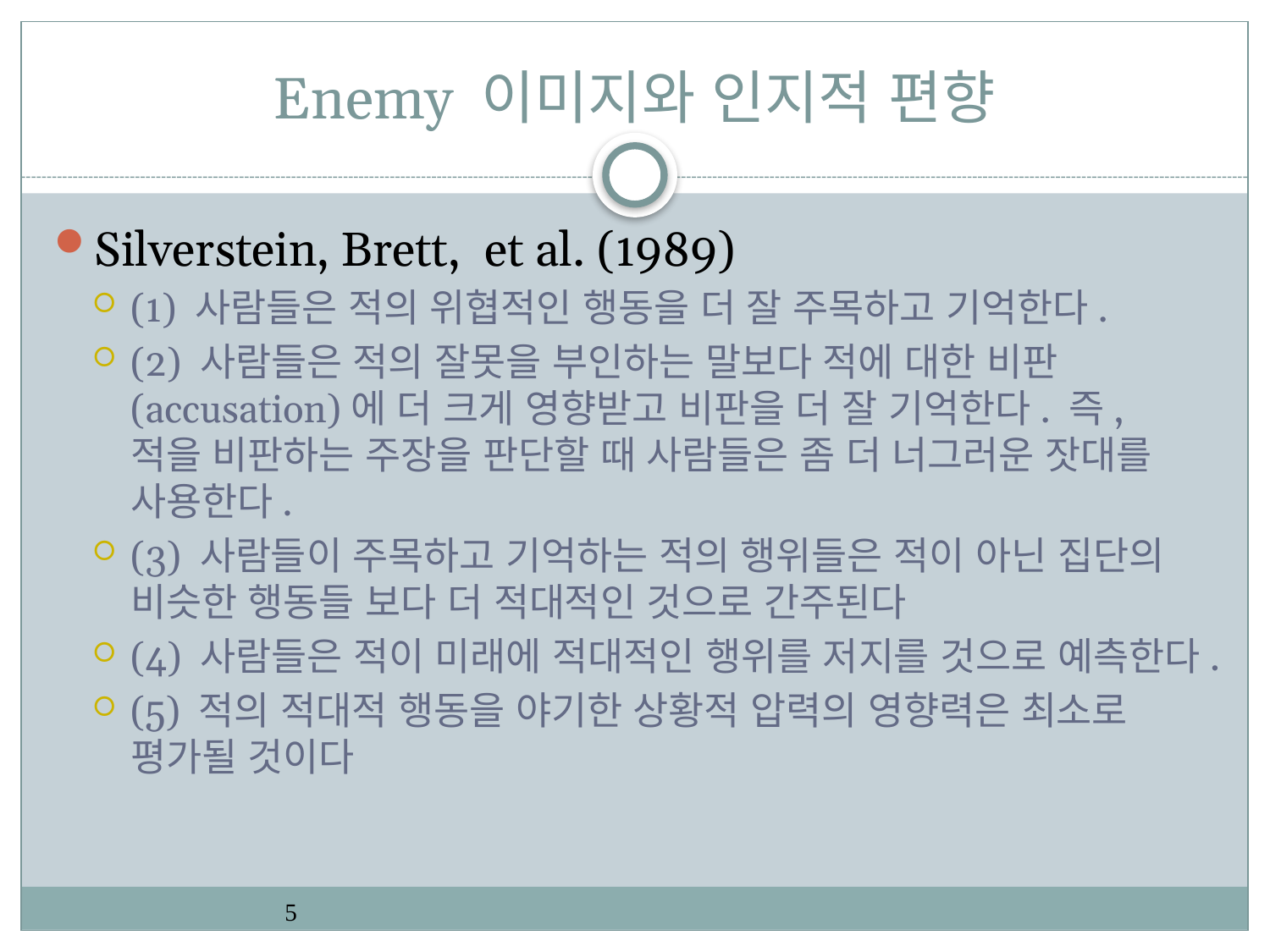

# Enemy 이미지와 인지적 편향
Silverstein, Brett,  et al. (1989)
(1) 사람들은 적의 위협적인 행동을 더 잘 주목하고 기억한다.
(2) 사람들은 적의 잘못을 부인하는 말보다 적에 대한 비판(accusation)에 더 크게 영향받고 비판을 더 잘 기억한다. 즉, 적을 비판하는 주장을 판단할 때 사람들은 좀 더 너그러운 잣대를 사용한다.
(3) 사람들이 주목하고 기억하는 적의 행위들은 적이 아닌 집단의 비슷한 행동들 보다 더 적대적인 것으로 간주된다
(4) 사람들은 적이 미래에 적대적인 행위를 저지를 것으로 예측한다.
(5) 적의 적대적 행동을 야기한 상황적 압력의 영향력은 최소로 평가될 것이다
5